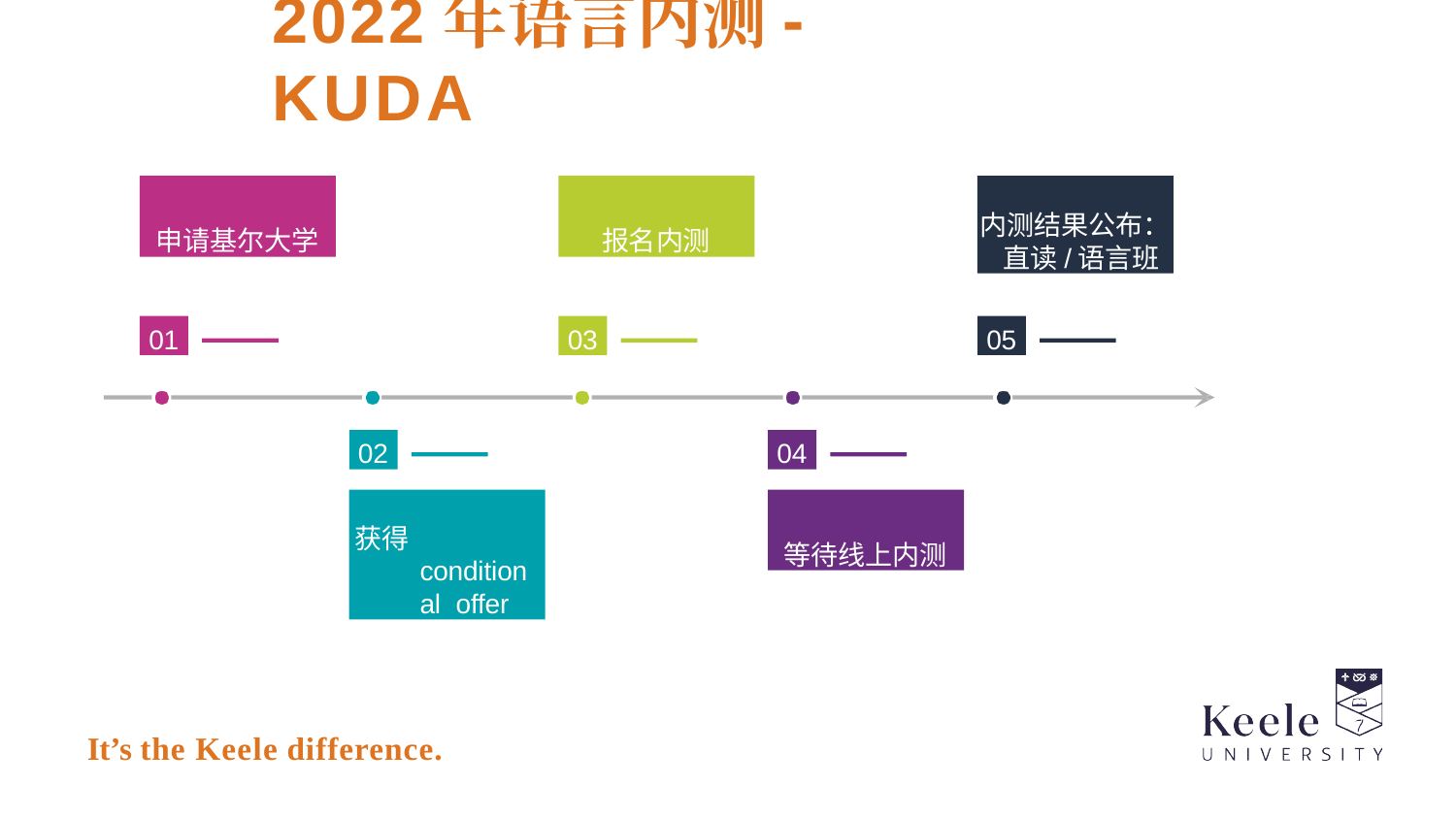

# 2022年语言内测-KUDA

申请基尔大学

报名内测

内测结果公布： 直读/语言班
01
03
05

02
04

获得conditional  offer

等待线上内测

It’s the Keele difference.